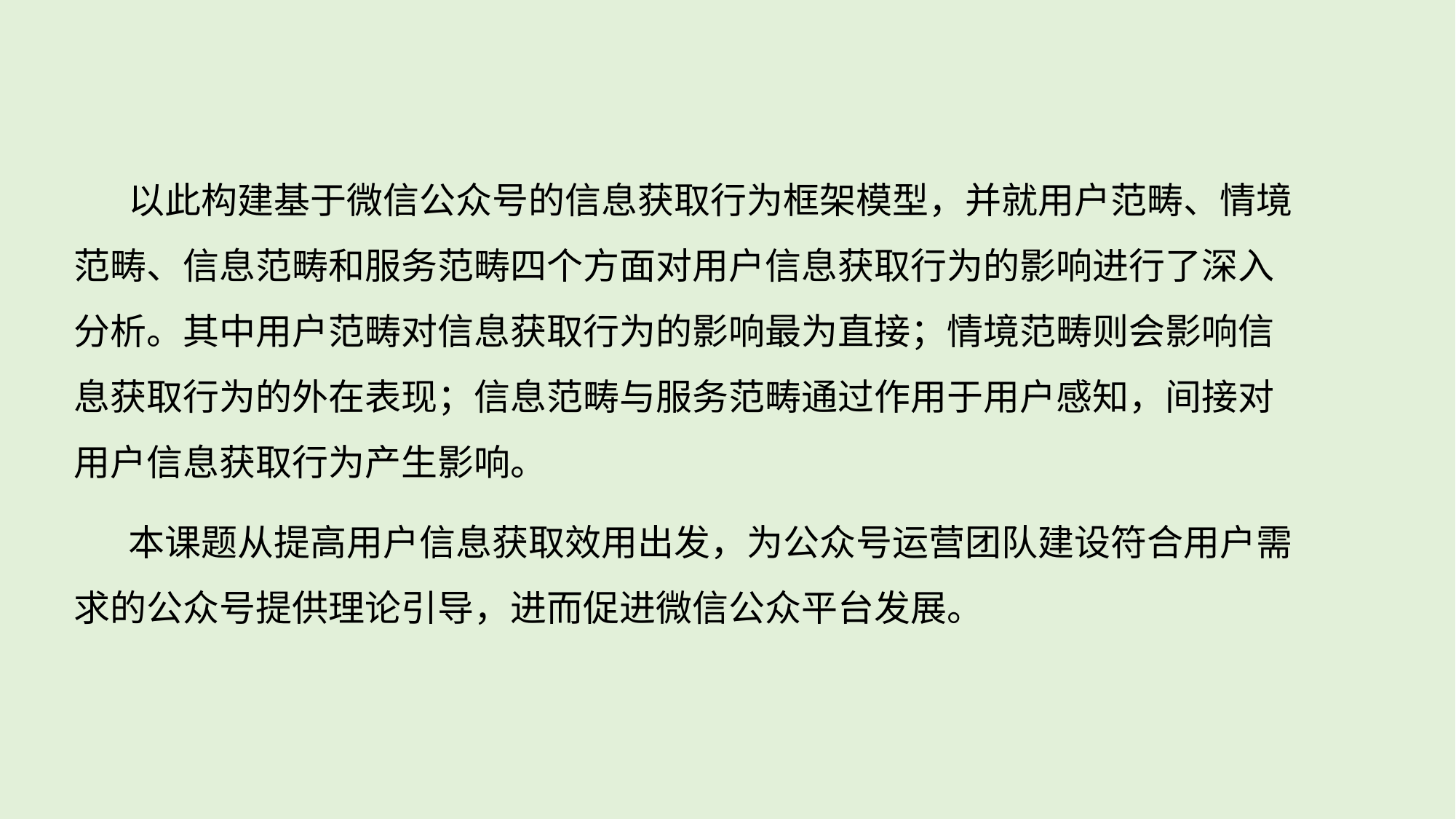

以此构建基于微信公众号的信息获取行为框架模型，并就用户范畴、情境范畴、信息范畴和服务范畴四个方面对用户信息获取行为的影响进行了深入分析。其中用户范畴对信息获取行为的影响最为直接；情境范畴则会影响信息获取行为的外在表现；信息范畴与服务范畴通过作用于用户感知，间接对用户信息获取行为产生影响。
本课题从提高用户信息获取效用出发，为公众号运营团队建设符合用户需求的公众号提供理论引导，进而促进微信公众平台发展。